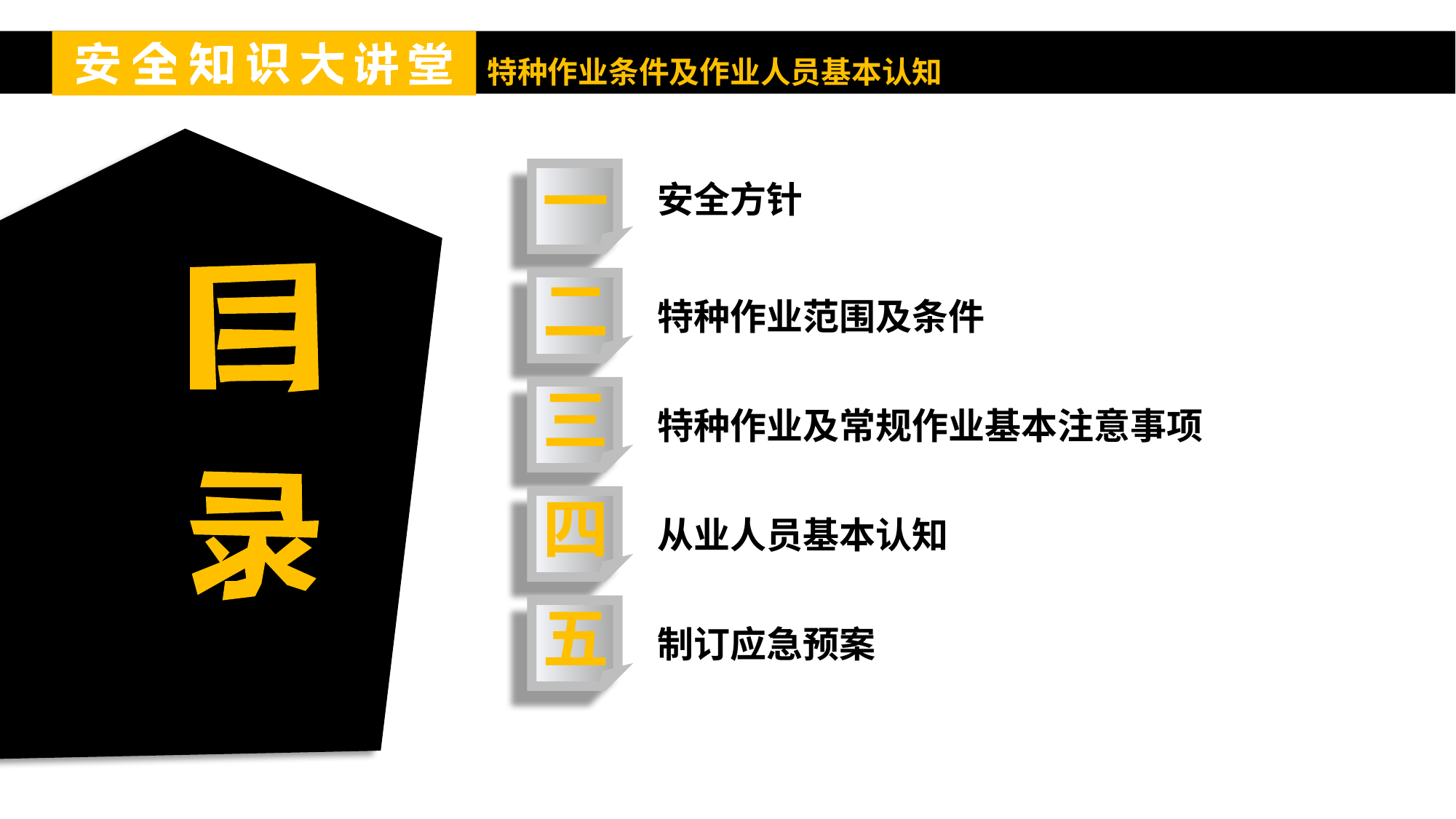

一
安全方针

二
特种作业范围及条件
三
特种作业及常规作业基本注意事项
四
从业人员基本认知
五
制订应急预案